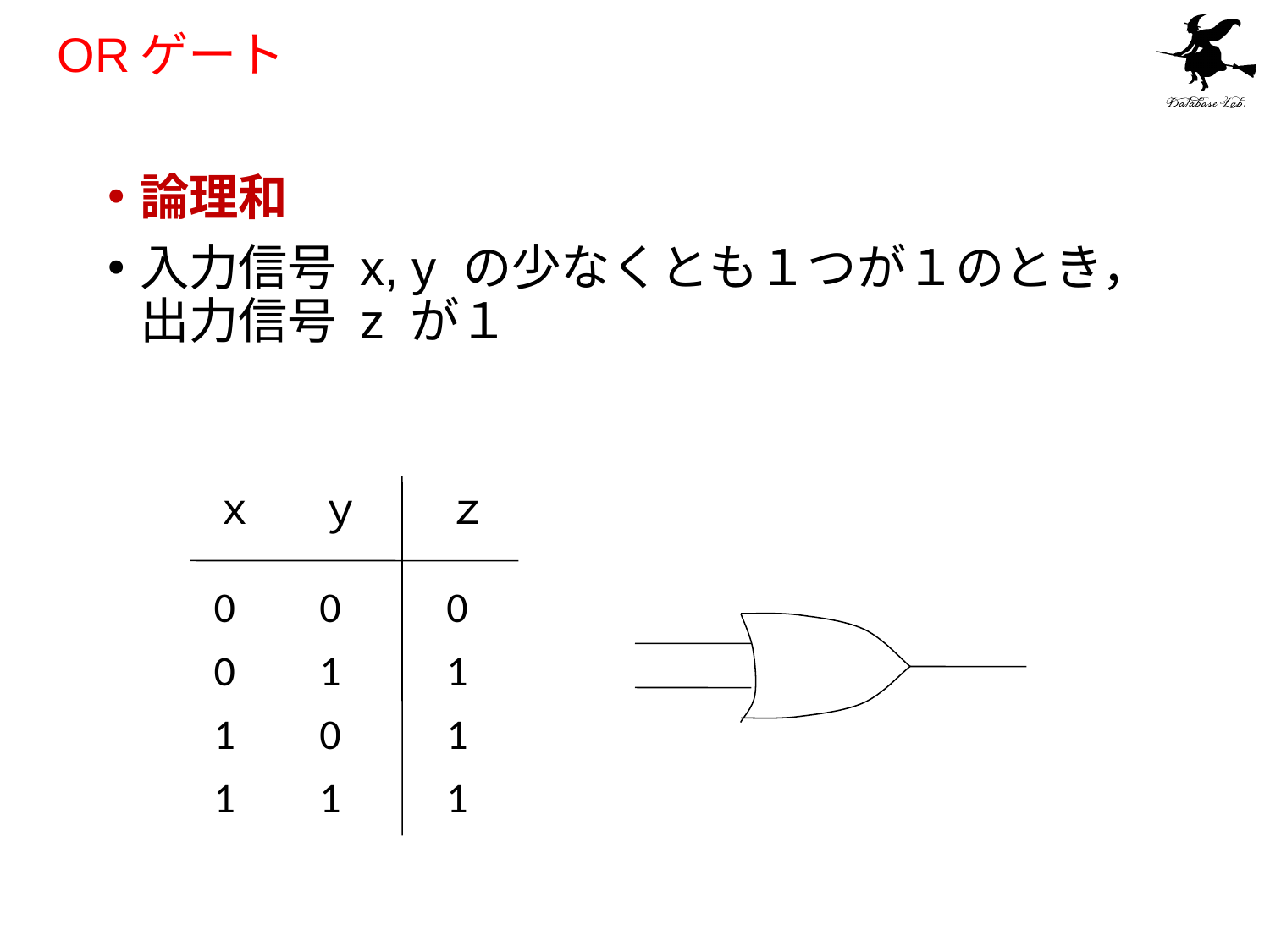

# ORゲート
論理和
入力信号 x, y の少なくとも１つが１のとき，
出力信号 z が１
ｘ
ｙ

ｚ

0
0
0

0
1
1

1
0
1
1
1
1